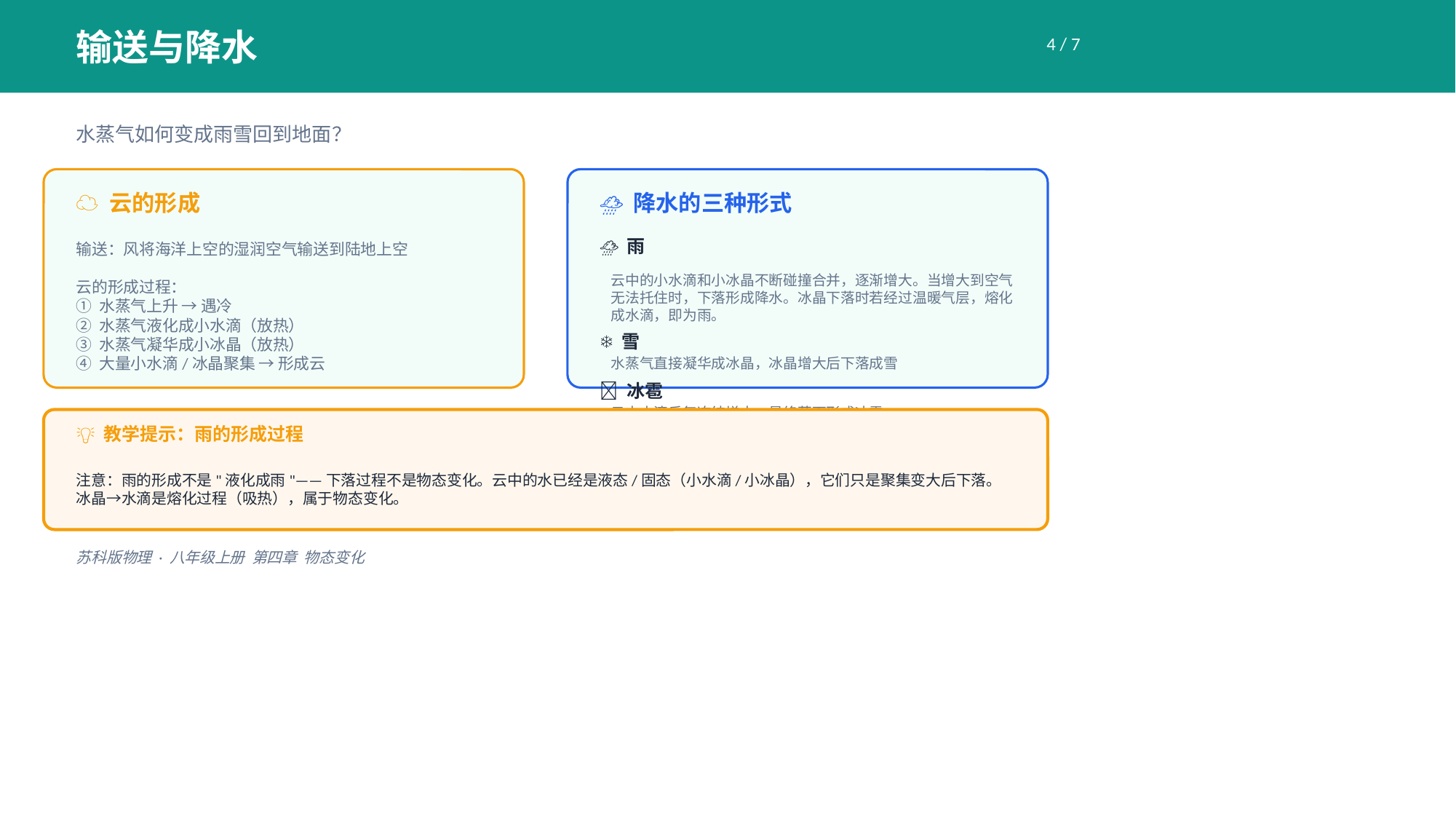

输送与降水
4 / 7
水蒸气如何变成雨雪回到地面？

☁ 云的形成
🌧 降水的三种形式
输送：风将海洋上空的湿润空气输送到陆地上空

云的形成过程：
① 水蒸气上升 → 遇冷
② 水蒸气液化成小水滴（放热）
③ 水蒸气凝华成小冰晶（放热）
④ 大量小水滴/冰晶聚集 → 形成云
🌧 雨
云中的小水滴和小冰晶不断碰撞合并，逐渐增大。当增大到空气无法托住时，下落形成降水。冰晶下落时若经过温暖气层，熔化成水滴，即为雨。
❄ 雪
水蒸气直接凝华成冰晶，冰晶增大后下落成雪
🧊 冰雹
云中水滴反复冻结增大，最终落下形成冰雹

💡 教学提示：雨的形成过程
注意：雨的形成不是"液化成雨"——下落过程不是物态变化。云中的水已经是液态/固态（小水滴/小冰晶），它们只是聚集变大后下落。冰晶→水滴是熔化过程（吸热），属于物态变化。
苏科版物理 · 八年级上册  第四章  物态变化